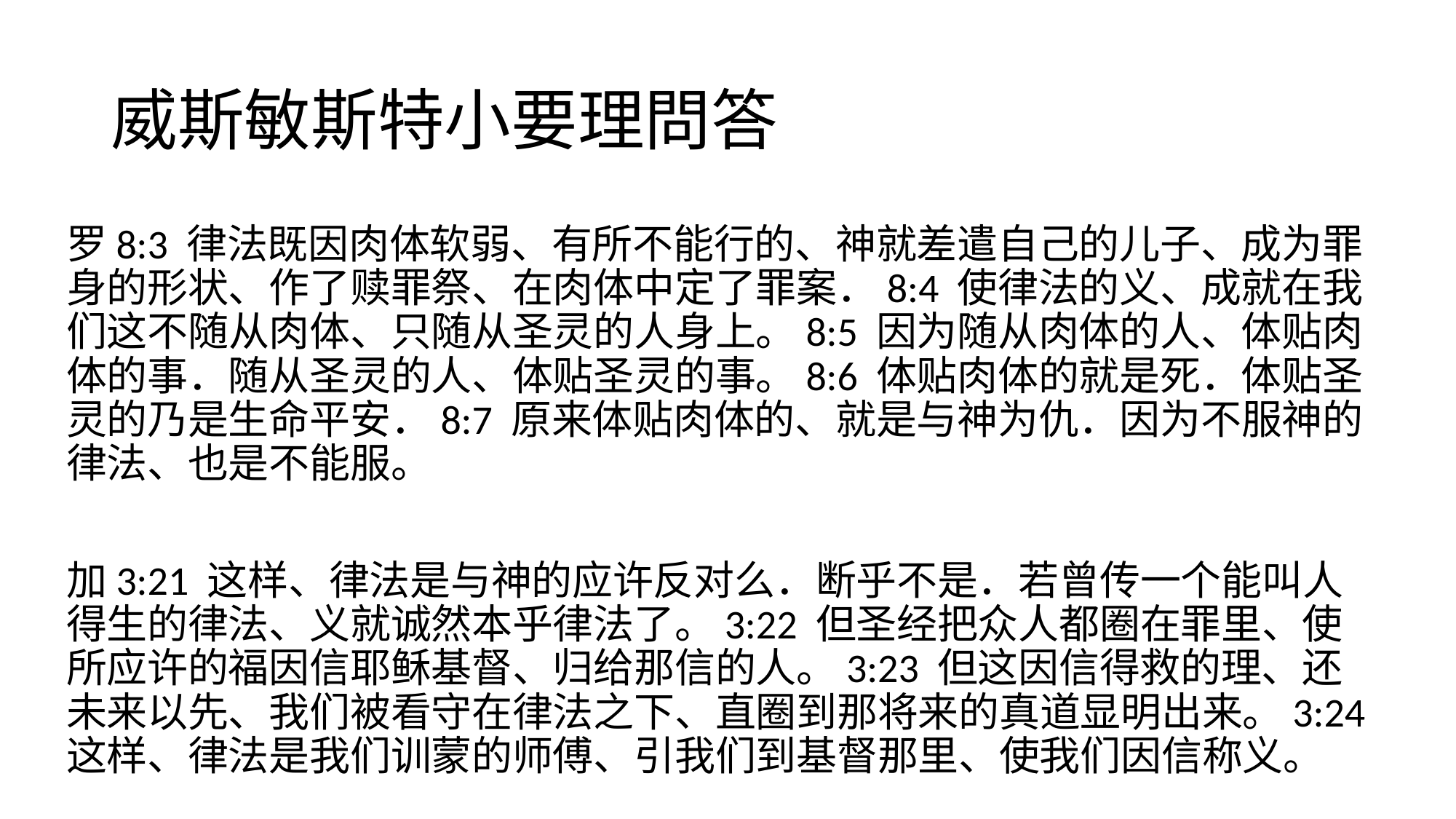

# 威斯敏斯特小要理問答
罗8:3 律法既因肉体软弱、有所不能行的、神就差遣自己的儿子、成为罪身的形状、作了赎罪祭、在肉体中定了罪案．8:4 使律法的义、成就在我们这不随从肉体、只随从圣灵的人身上。8:5 因为随从肉体的人、体贴肉体的事．随从圣灵的人、体贴圣灵的事。8:6 体贴肉体的就是死．体贴圣灵的乃是生命平安．8:7 原来体贴肉体的、就是与神为仇．因为不服神的律法、也是不能服。

加3:21 这样、律法是与神的应许反对么．断乎不是．若曾传一个能叫人得生的律法、义就诚然本乎律法了。3:22 但圣经把众人都圈在罪里、使所应许的福因信耶稣基督、归给那信的人。3:23 但这因信得救的理、还未来以先、我们被看守在律法之下、直圈到那将来的真道显明出来。3:24 这样、律法是我们训蒙的师傅、引我们到基督那里、使我们因信称义。